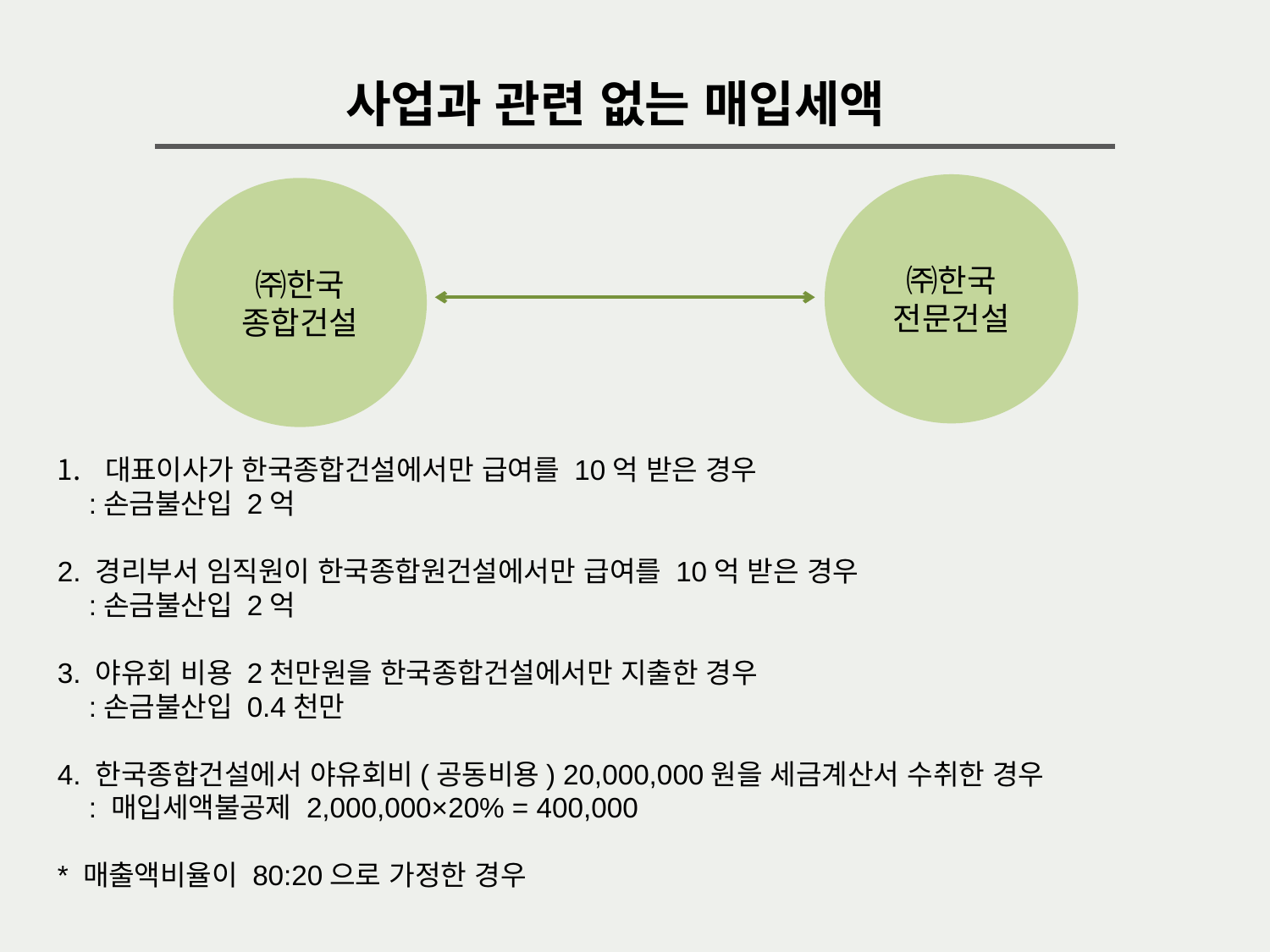

사업과 관련 없는 매입세액
㈜한국
전문건설
㈜한국
종합건설

대표이사가 한국종합건설에서만 급여를 10억 받은 경우
    :손금불산입 2억

2. 경리부서 임직원이 한국종합원건설에서만 급여를 10억 받은 경우
    :손금불산입 2억

3. 야유회 비용 2천만원을 한국종합건설에서만 지출한 경우
    :손금불산입 0.4천만

4. 한국종합건설에서 야유회비(공동비용) 20,000,000원을 세금계산서 수취한 경우
    : 매입세액불공제 2,000,000×20% = 400,000

* 매출액비율이 80:20으로 가정한 경우